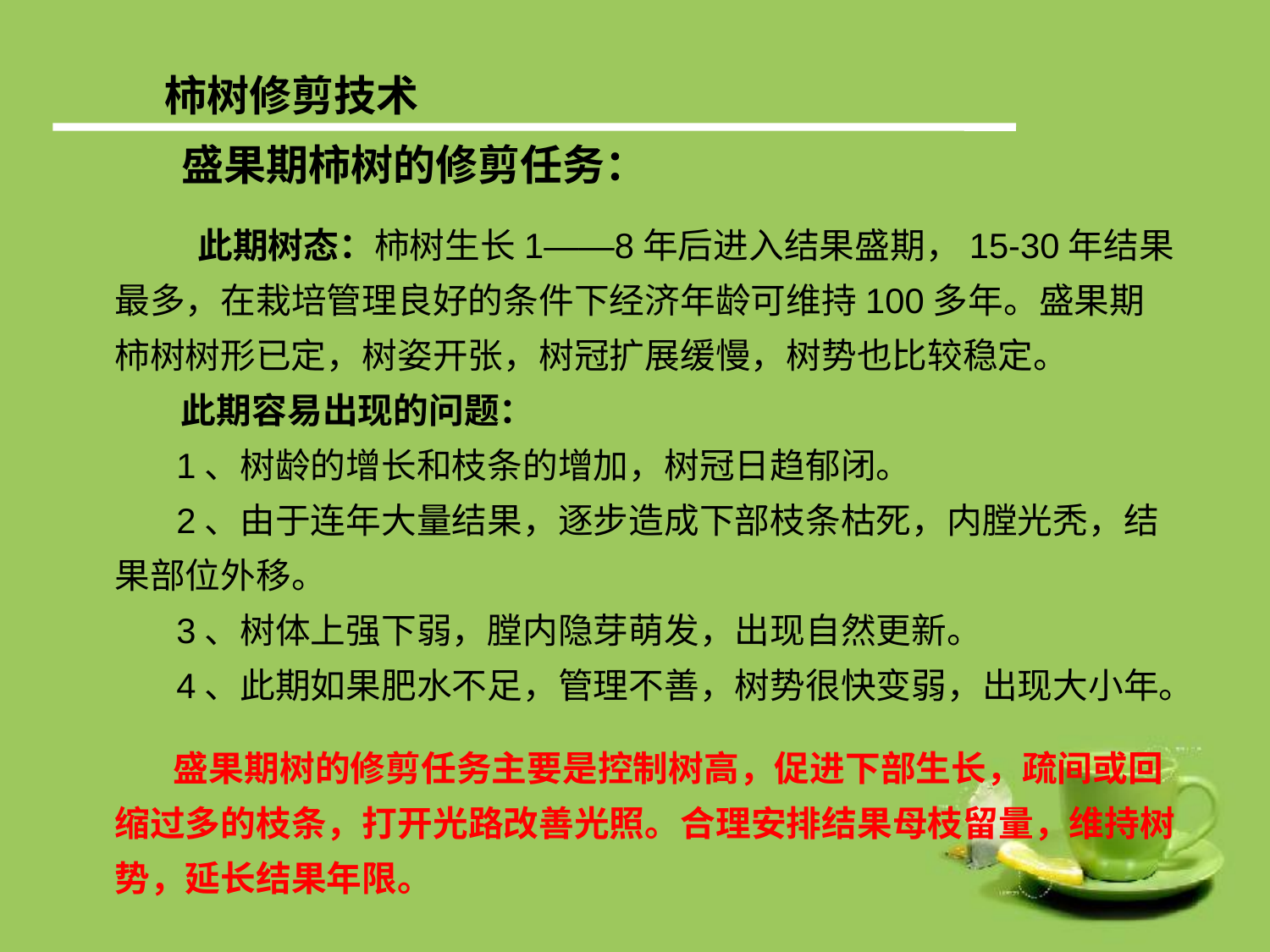

柿树修剪技术

  盛果期柿树的修剪任务：

    此期树态：柿树生长1——8年后进入结果盛期，15-30年结果最多，在栽培管理良好的条件下经济年龄可维持100多年。盛果期柿树树形已定，树姿开张，树冠扩展缓慢，树势也比较稳定。
  此期容易出现的问题：
  1、树龄的增长和枝条的增加，树冠日趋郁闭。
  2、由于连年大量结果，逐步造成下部枝条枯死，内膛光秃，结果部位外移。
  3、树体上强下弱，膛内隐芽萌发，出现自然更新。
  4、此期如果肥水不足，管理不善，树势很快变弱，出现大小年。

 盛果期树的修剪任务主要是控制树高，促进下部生长，疏间或回缩过多的枝条，打开光路改善光照。合理安排结果母枝留量，维持树势，延长结果年限。